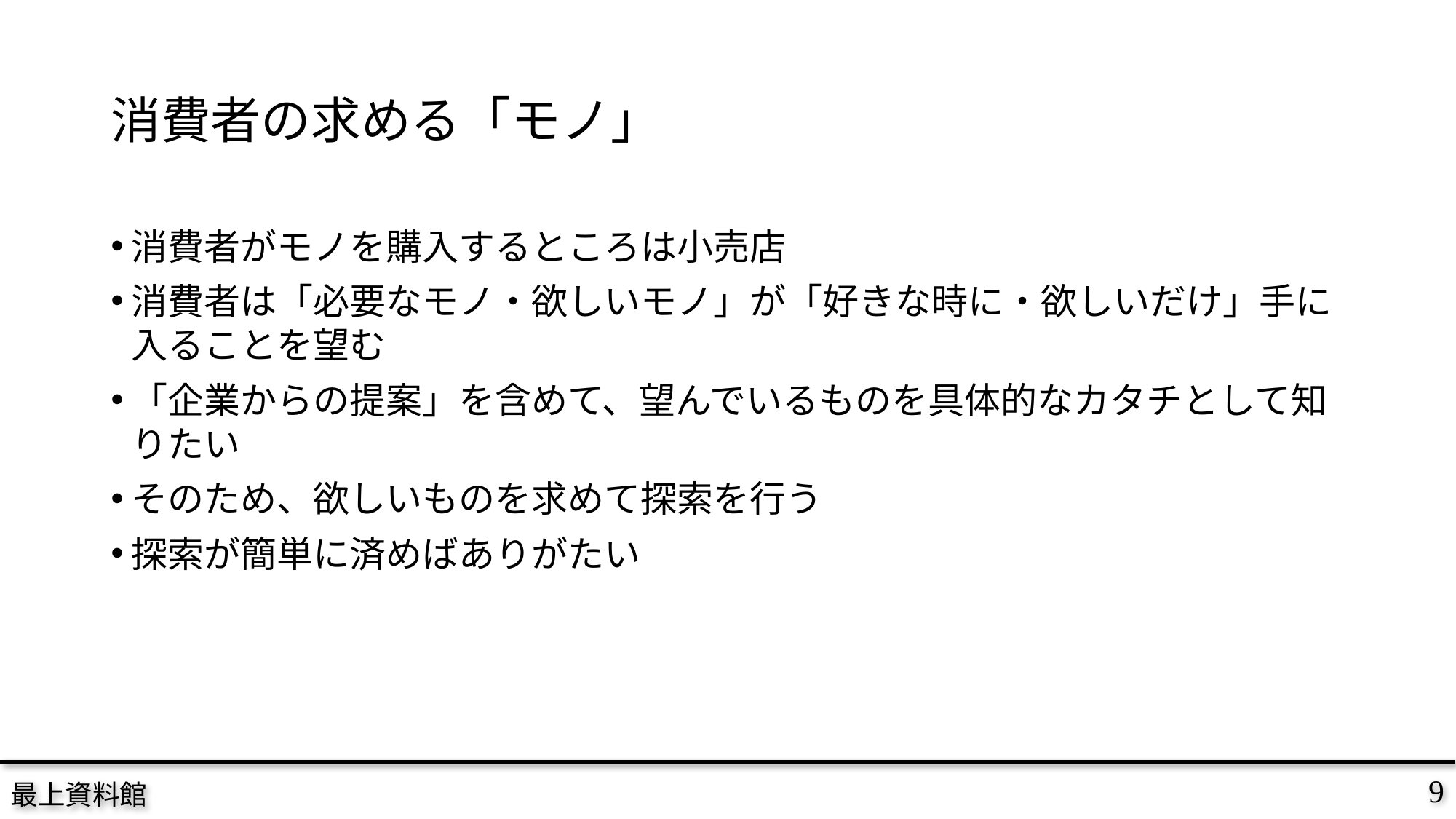

# 消費者の求める「モノ」
消費者がモノを購入するところは小売店
消費者は「必要なモノ・欲しいモノ」が「好きな時に・欲しいだけ」手に入ることを望む
「企業からの提案」を含めて、望んでいるものを具体的なカタチとして知りたい
そのため、欲しいものを求めて探索を行う
探索が簡単に済めばありがたい